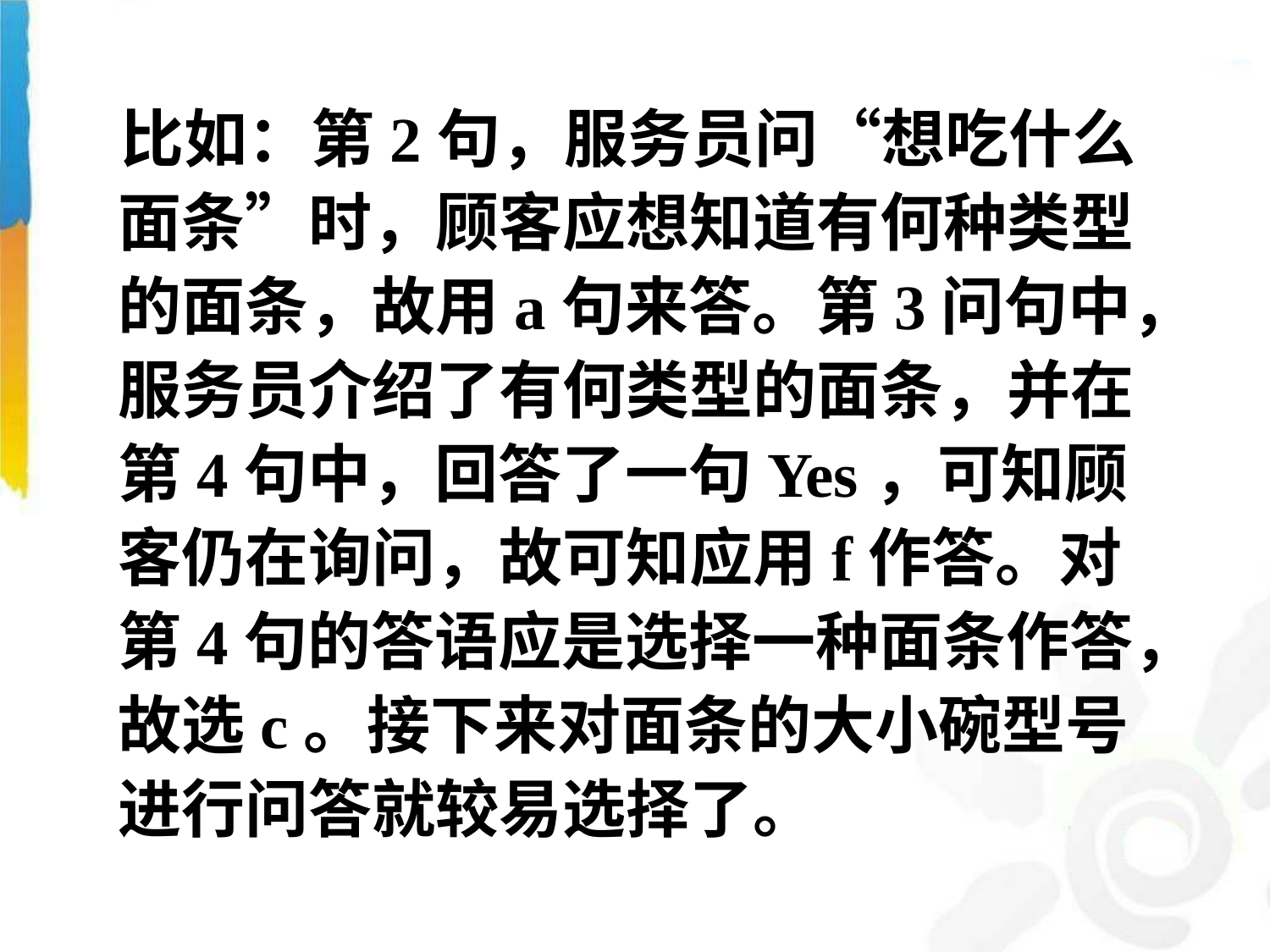

比如：第2句，服务员问“想吃什么面条”时，顾客应想知道有何种类型的面条，故用a句来答。第3问句中，服务员介绍了有何类型的面条，并在第4句中，回答了一句Yes，可知顾客仍在询问，故可知应用f作答。对第4句的答语应是选择一种面条作答，故选c。接下来对面条的大小碗型号进行问答就较易选择了。